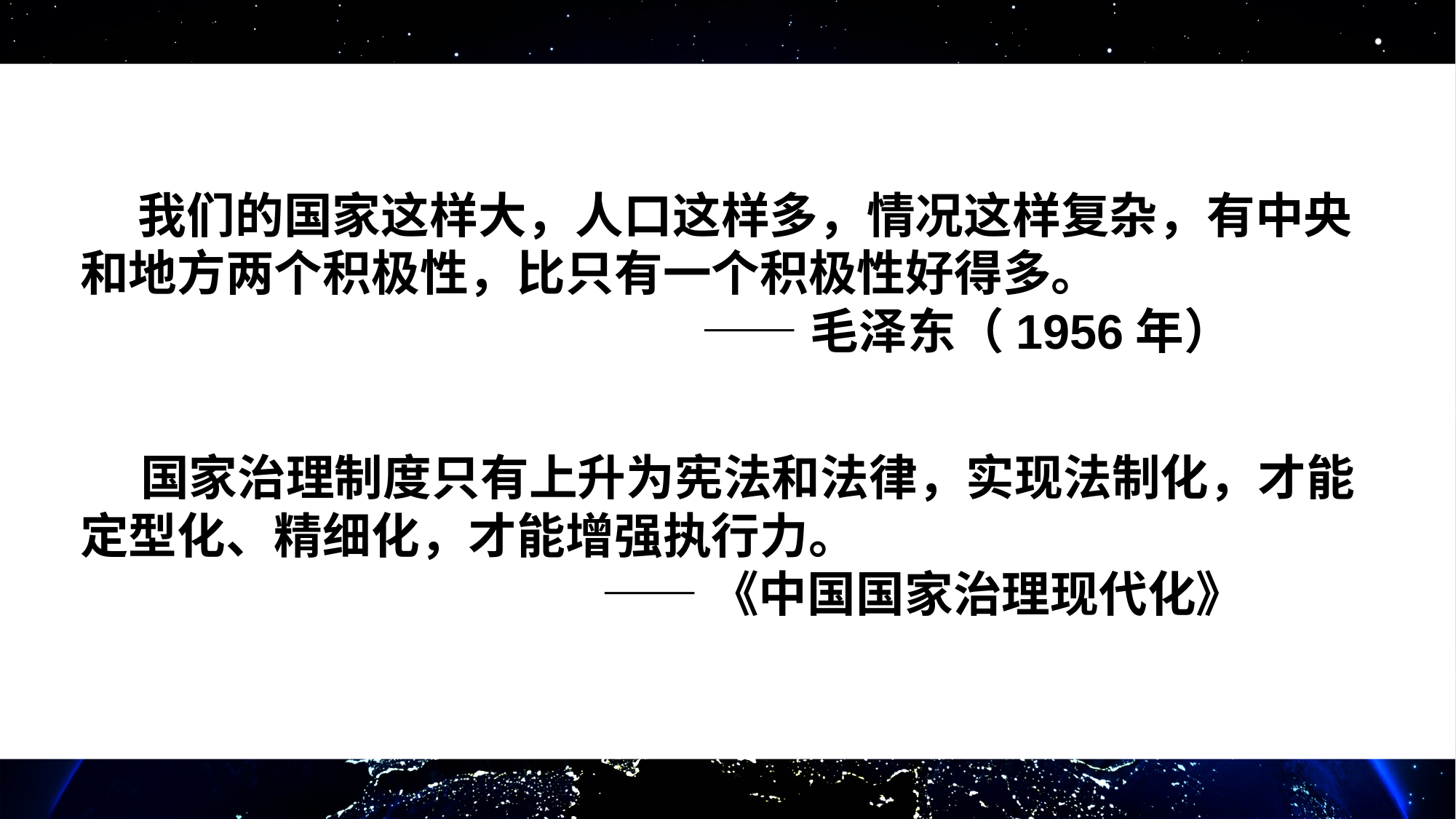

我们的国家这样大，人口这样多，情况这样复杂，有中央和地方两个积极性，比只有一个积极性好得多。
                                                        ——毛泽东（1956年）
     国家治理制度只有上升为宪法和法律，实现法制化，才能定型化、精细化，才能增强执行力。
                                               ——《中国国家治理现代化》